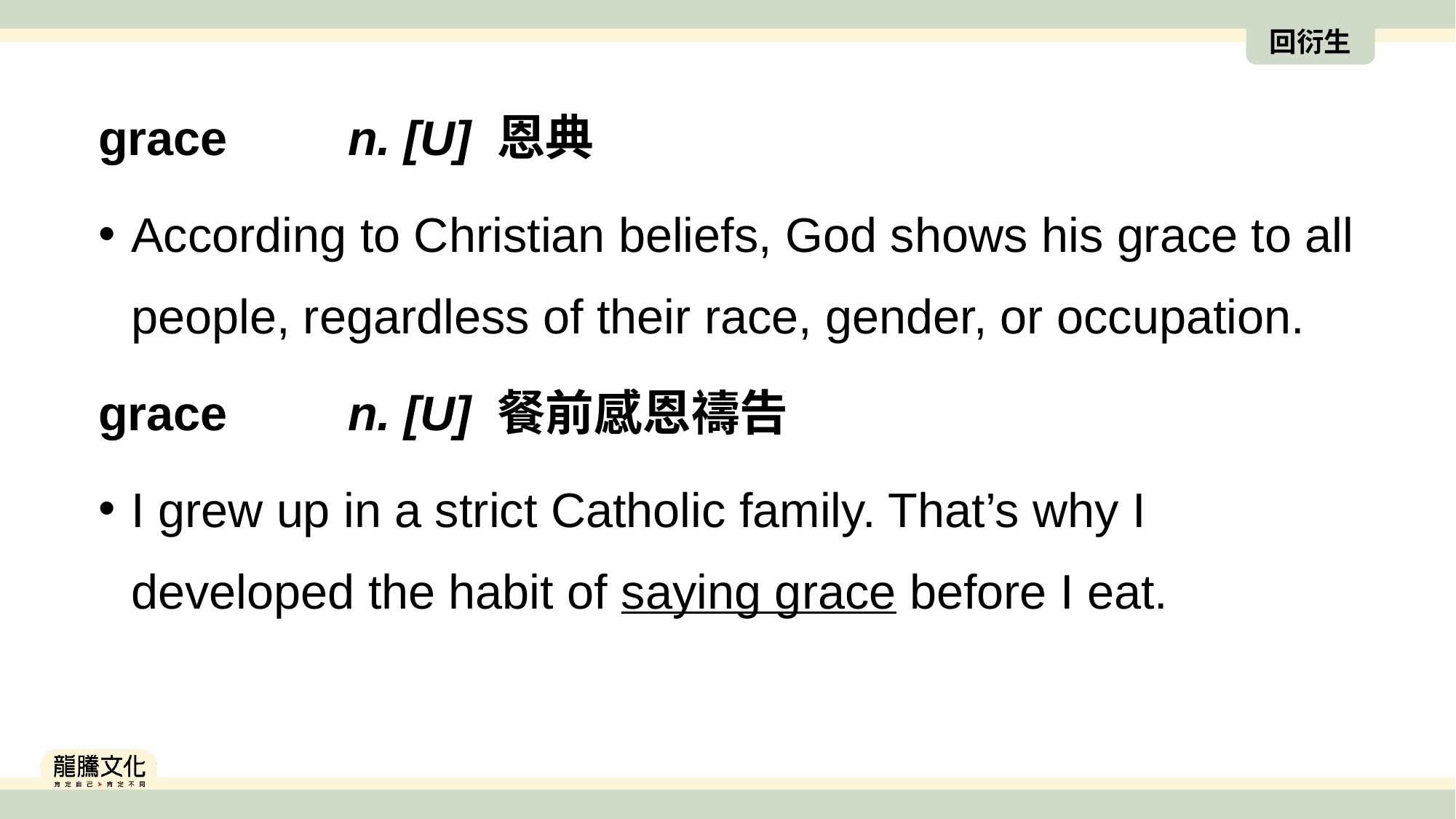

回衍生
grace　　n. [U] 恩典
According to Christian beliefs, God shows his grace to all people, regardless of their race, gender, or occupation.
grace　　n. [U] 餐前感恩禱告
I grew up in a strict Catholic family. That’s why I developed the habit of saying grace before I eat.